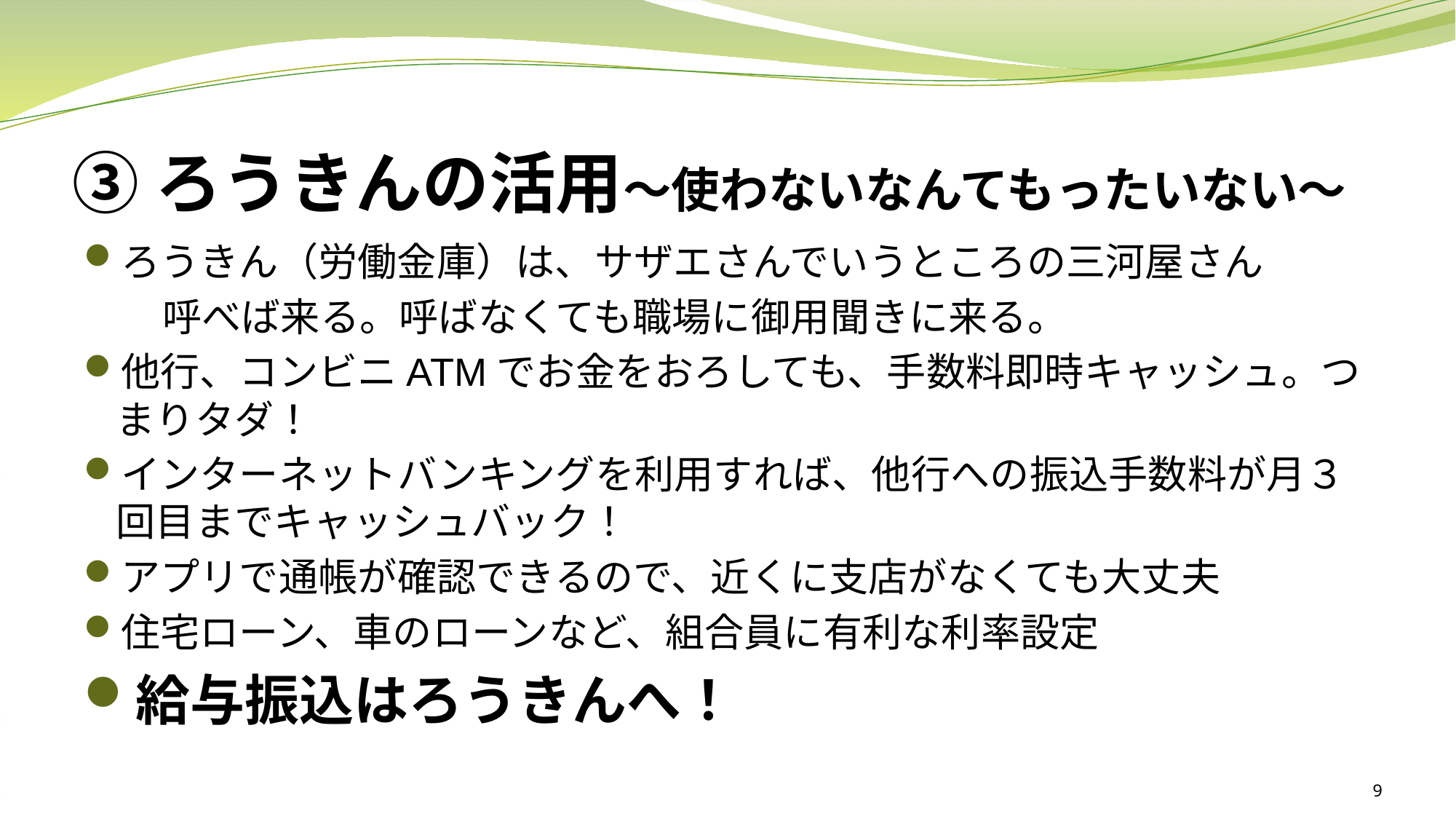

# ③ろうきんの活用～使わないなんてもったいない～
ろうきん（労働金庫）は、サザエさんでいうところの三河屋さん
　　呼べば来る。呼ばなくても職場に御用聞きに来る。
他行、コンビニATMでお金をおろしても、手数料即時キャッシュ。つまりタダ！
インターネットバンキングを利用すれば、他行への振込手数料が月３回目までキャッシュバック！
アプリで通帳が確認できるので、近くに支店がなくても大丈夫
住宅ローン、車のローンなど、組合員に有利な利率設定
給与振込はろうきんへ！
9